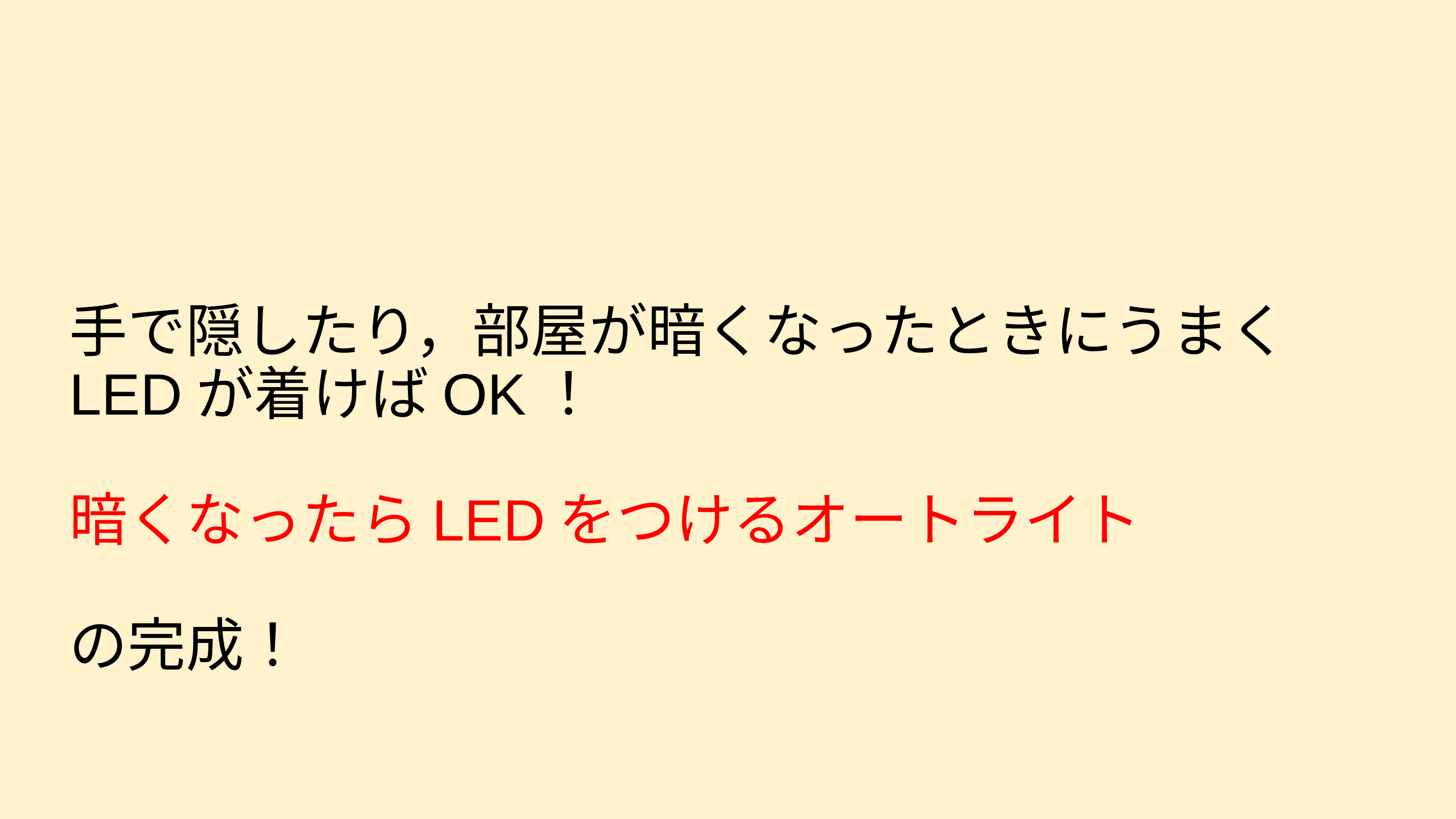

手で隠したり，部屋が暗くなったときにうまくLEDが着けばOK！
暗くなったらLEDをつけるオートライト
の完成！